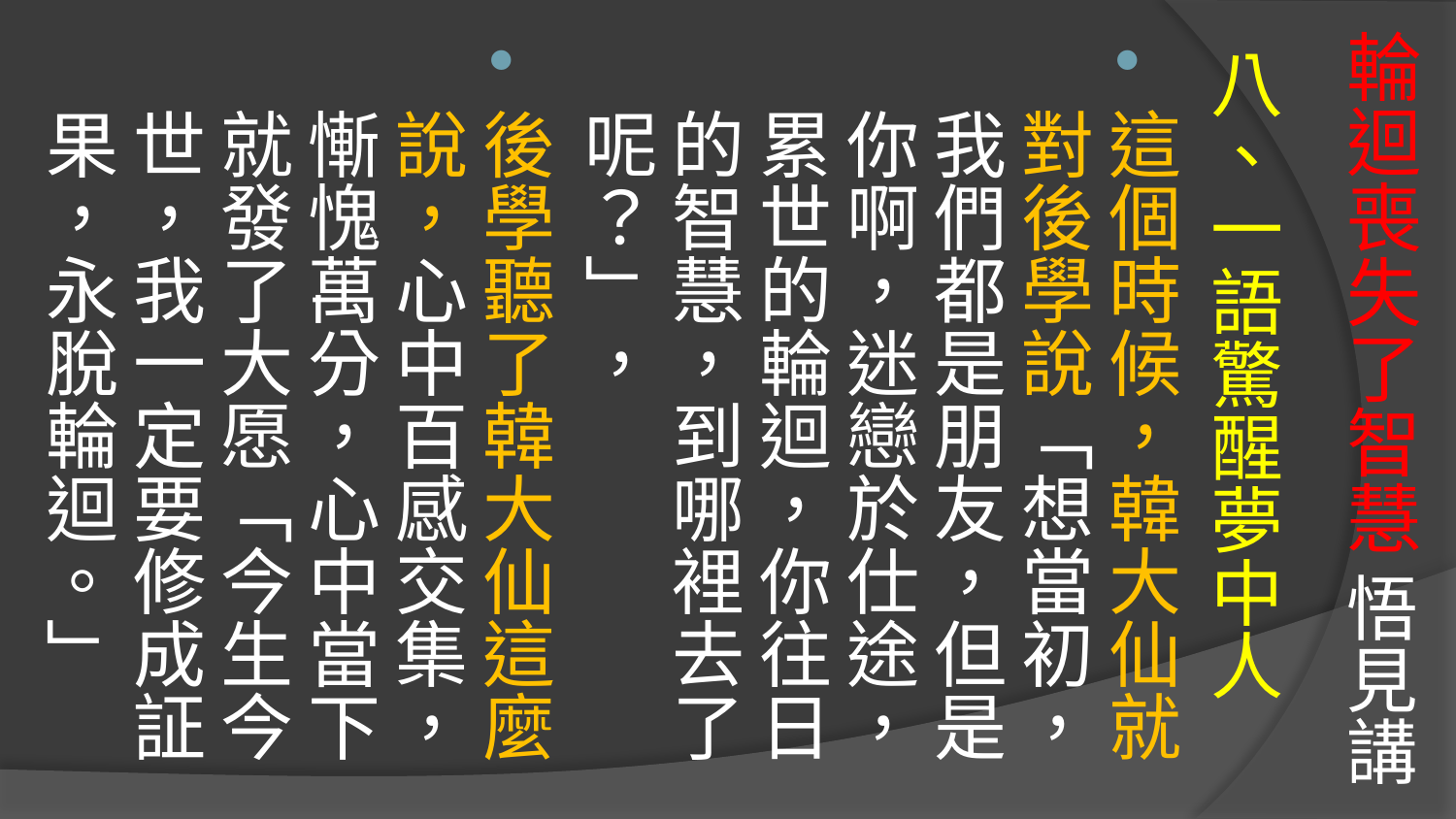

# 輪迴喪失了智慧 悟見講
八、一語驚醒夢中人
這個時候，韓大仙就對後學說「想當初，我們都是朋友，但是你啊，迷戀於仕途，累世的輪迴，你往日的智慧，到哪裡去了呢？」，
後學聽了韓大仙這麼說，心中百感交集，慚愧萬分，心中當下就發了大愿「今生今世，我一定要修成証果，永脫輪迴。」